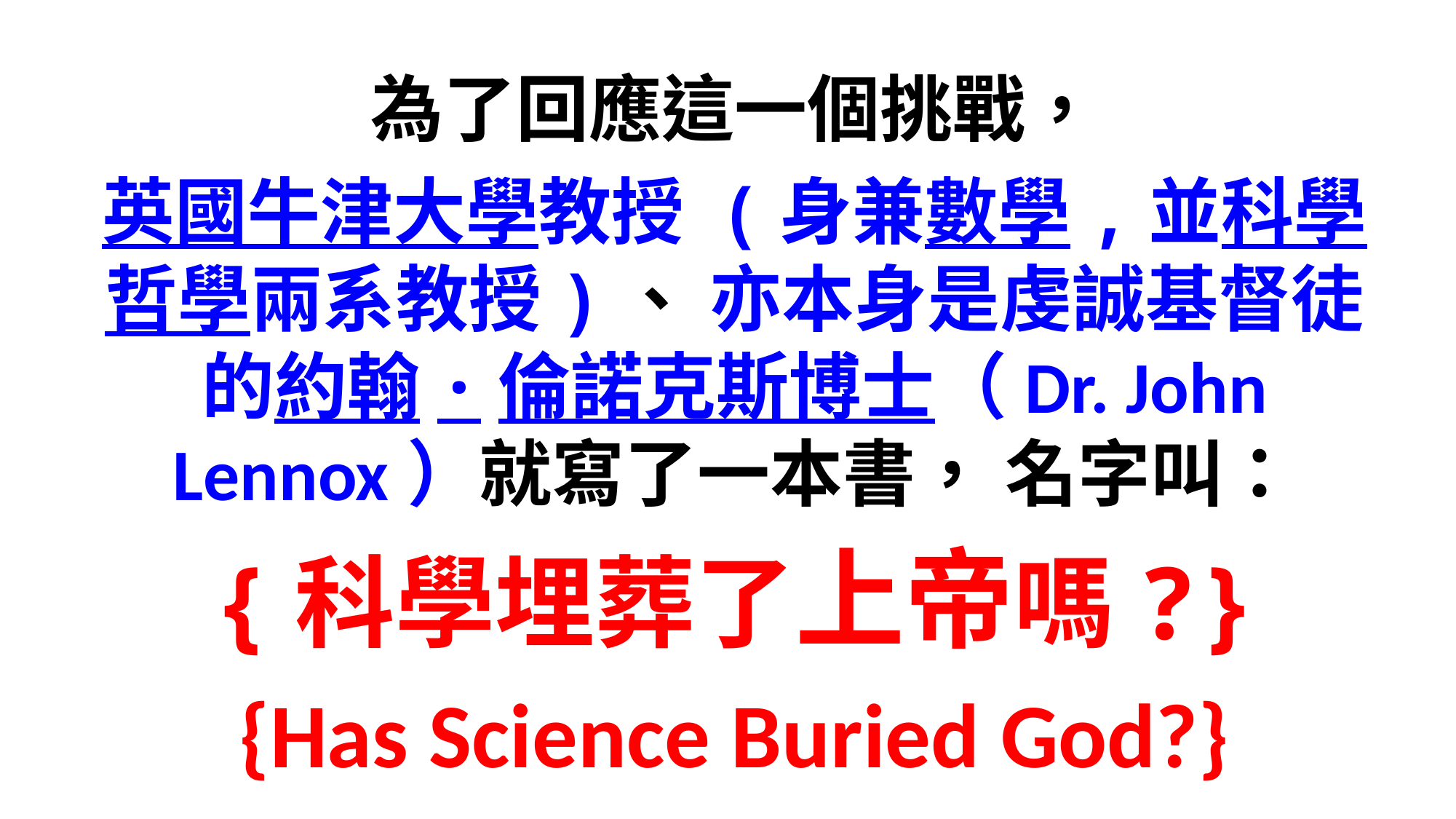

為了回應這一個挑戰，
英國牛津大學教授 (身兼數學,並科學哲學兩系教授)、 亦本身是虔誠基督徒的約翰·倫諾克斯博士（Dr. John Lennox）就寫了一本書， 名字叫：
{科學埋葬了上帝嗎?}
{Has Science Buried God?}